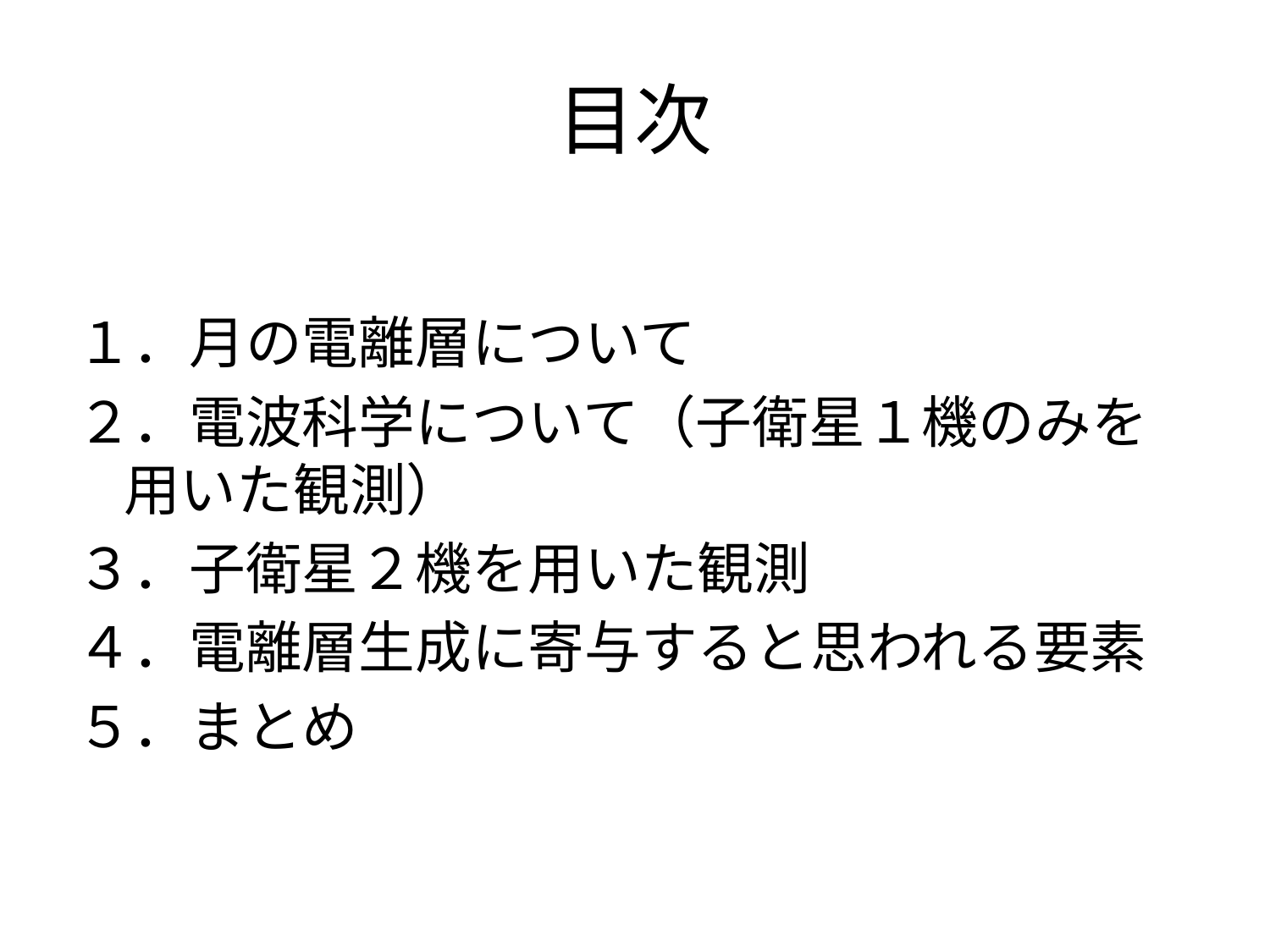

# 目次

１．月の電離層について
２．電波科学について（子衛星１機のみを用いた観測）
３．子衛星２機を用いた観測
４．電離層生成に寄与すると思われる要素
５．まとめ